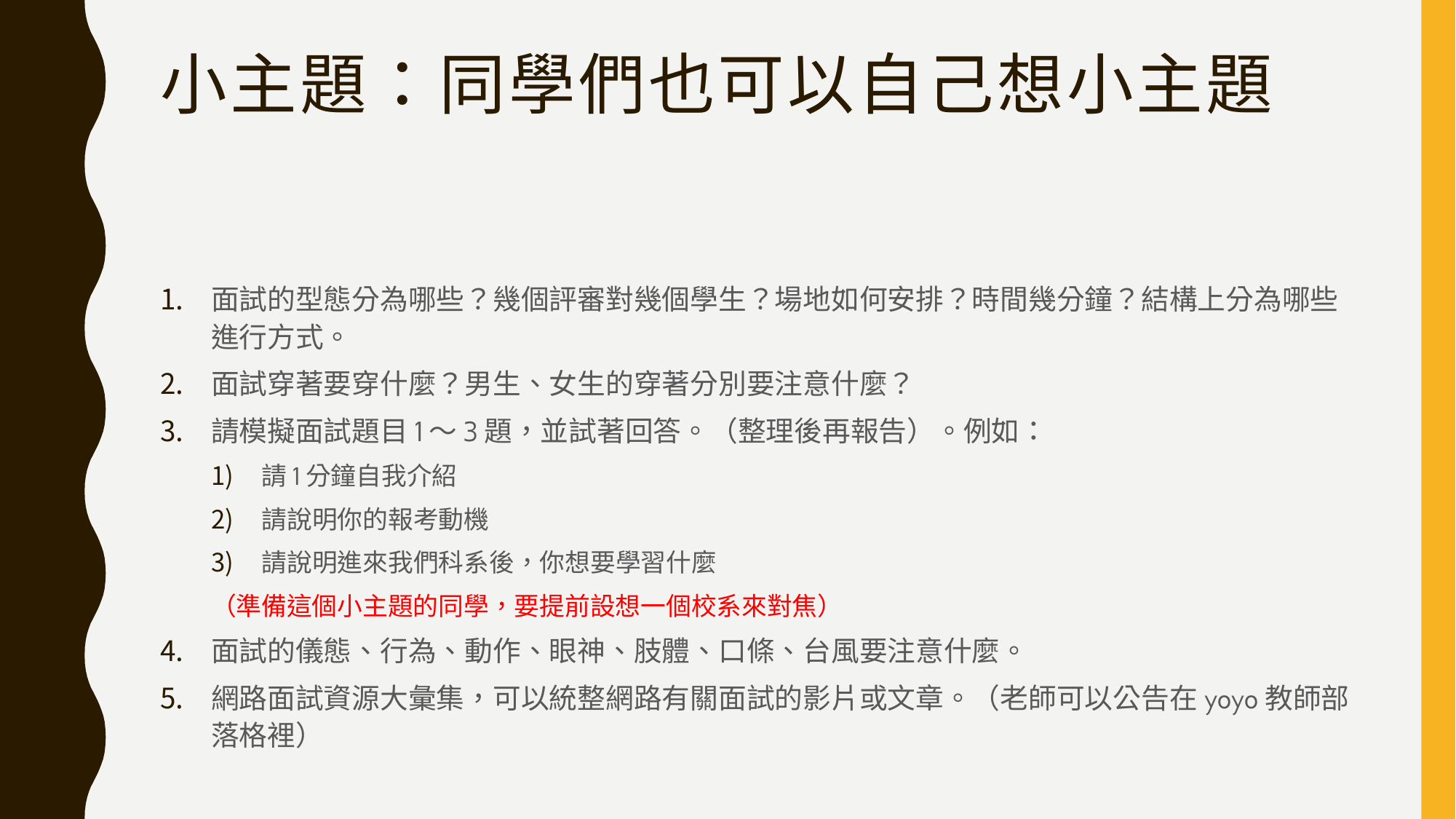

# 小主題：同學們也可以自己想小主題
面試的型態分為哪些？幾個評審對幾個學生？場地如何安排？時間幾分鐘？結構上分為哪些進行方式。
面試穿著要穿什麼？男生、女生的穿著分別要注意什麼？
請模擬面試題目1～3題，並試著回答。（整理後再報告）。例如：
請1分鐘自我介紹
請說明你的報考動機
請說明進來我們科系後，你想要學習什麼
（準備這個小主題的同學，要提前設想一個校系來對焦）
面試的儀態、行為、動作、眼神、肢體、口條、台風要注意什麼。
網路面試資源大彙集，可以統整網路有關面試的影片或文章。（老師可以公告在yoyo教師部落格裡）